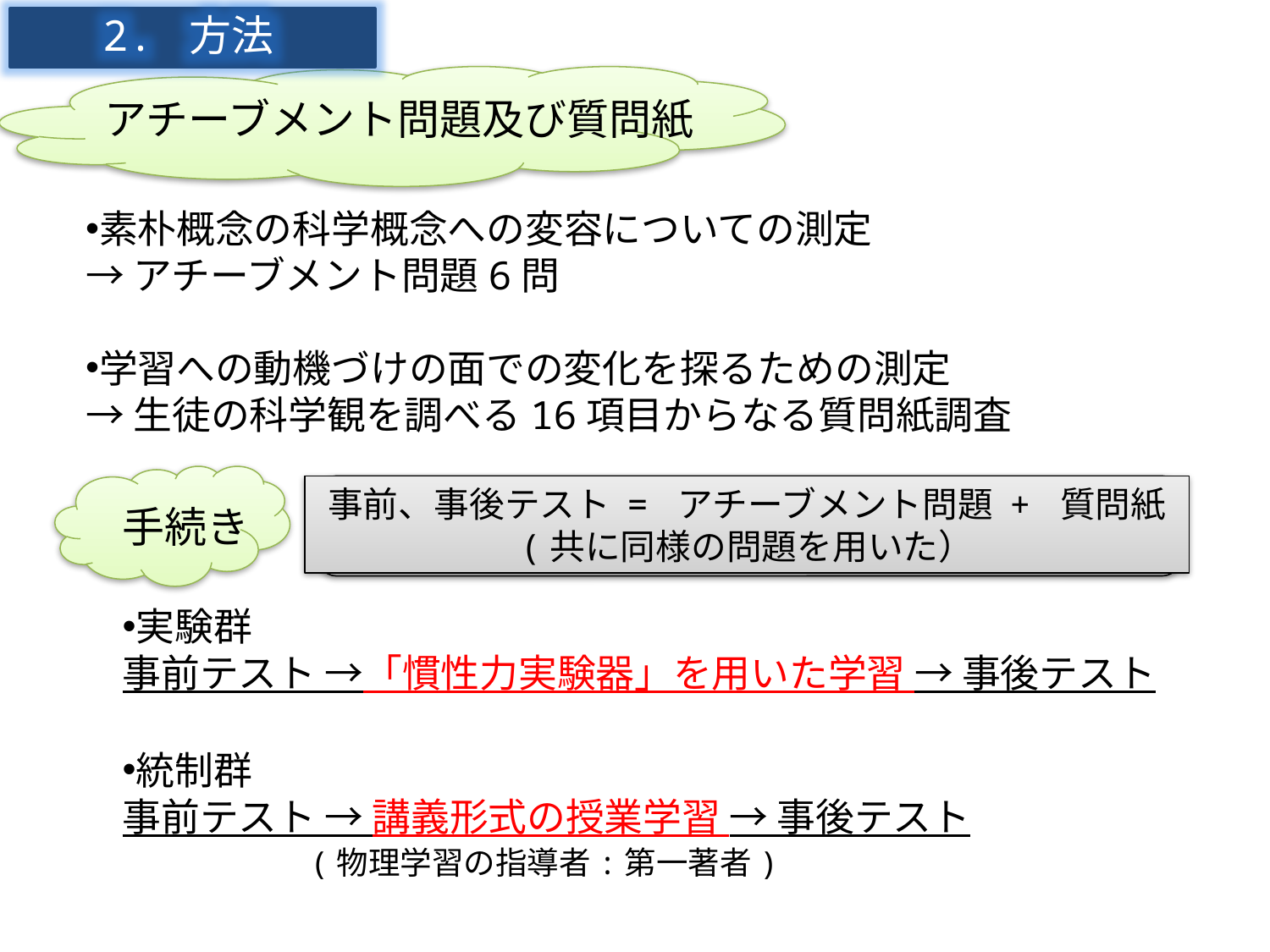

2. 方法

アチーブメント問題及び質問紙
素朴概念の科学概念への変容についての測定
→アチーブメント問題6問

学習への動機づけの面での変化を探るための測定
→生徒の科学観を調べる16項目からなる質問紙調査

事前、事後テスト = アチーブメント問題 + 質問紙
(共に同様の問題を用いた）

手続き

実験群
事前テスト →「慣性力実験器」を用いた学習 → 事後テスト

統制群
事前テスト → 講義形式の授業学習 → 事後テスト

(物理学習の指導者:第一著者)